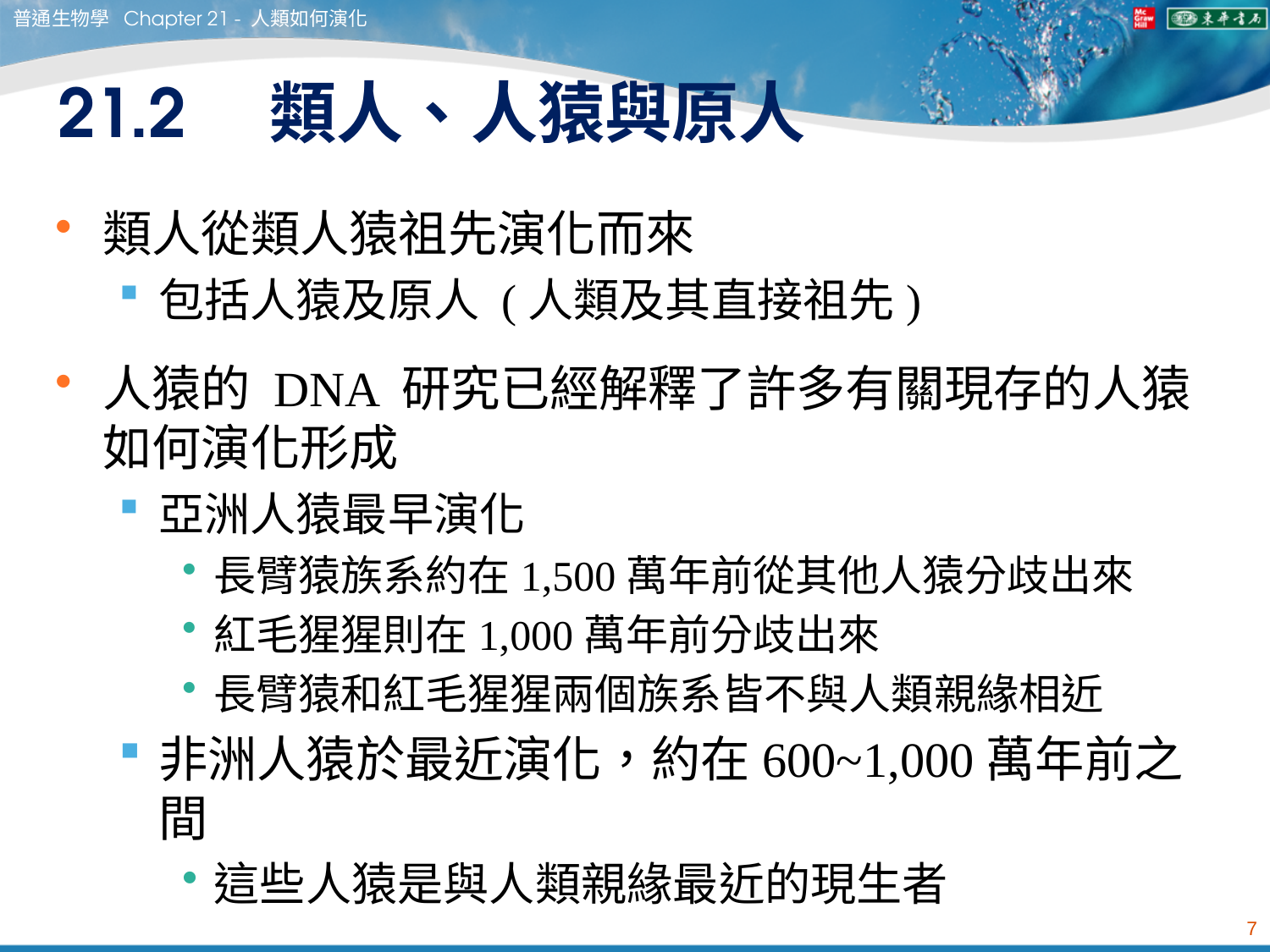

普通生物學  Chapter 21 - 人類如何演化
# 21.2　類人、人猿與原人
類人從類人猿祖先演化而來
包括人猿及原人 (人類及其直接祖先)
人猿的 DNA 研究已經解釋了許多有關現存的人猿如何演化形成
亞洲人猿最早演化
長臂猿族系約在1,500萬年前從其他人猿分歧出來
紅毛猩猩則在1,000萬年前分歧出來
長臂猿和紅毛猩猩兩個族系皆不與人類親緣相近
非洲人猿於最近演化，約在600~1,000萬年前之間
這些人猿是與人類親緣最近的現生者
7